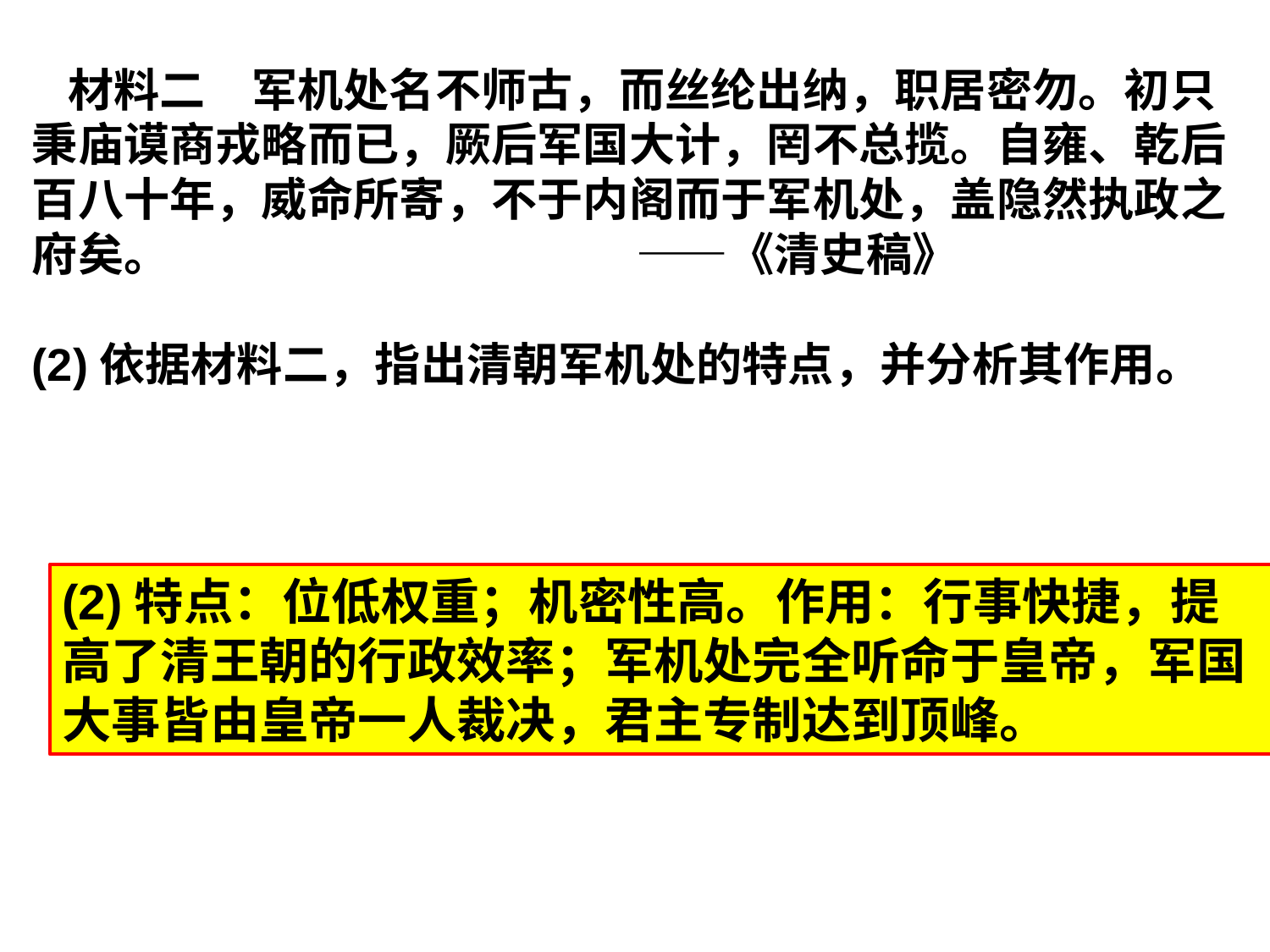

材料二　军机处名不师古，而丝纶出纳，职居密勿。初只秉庙谟商戎略而已，厥后军国大计，罔不总揽。自雍、乾后百八十年，威命所寄，不于内阁而于军机处，盖隐然执政之府矣。                                             ——《清史稿》

(2)依据材料二，指出清朝军机处的特点，并分析其作用。
(2)特点：位低权重；机密性高。作用：行事快捷，提高了清王朝的行政效率；军机处完全听命于皇帝，军国大事皆由皇帝一人裁决，君主专制达到顶峰。